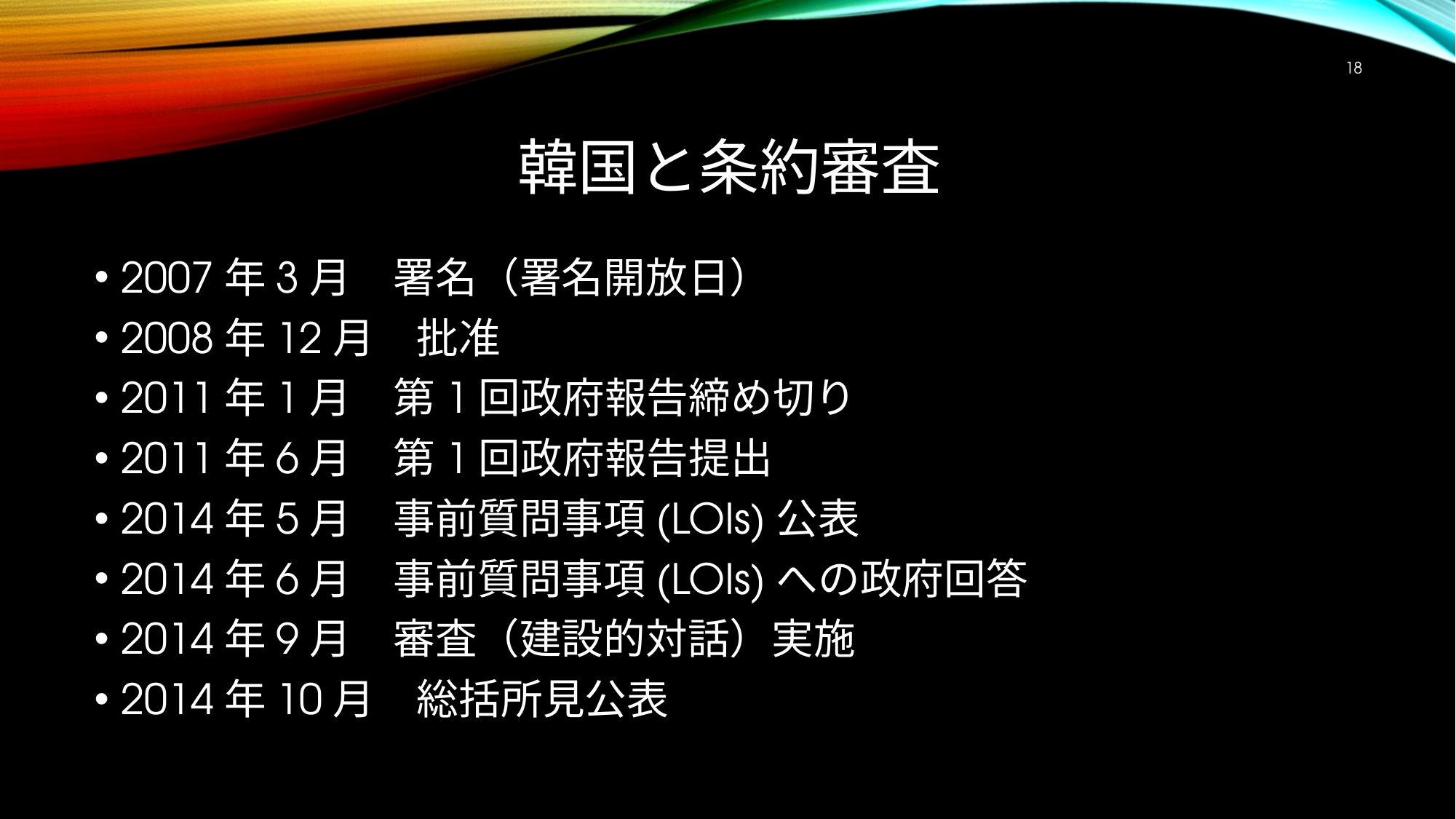

18
# 韓国と条約審査
2007年3月　署名（署名開放日）
2008年12月　批准
2011年1月　第1回政府報告締め切り
2011年6月　第1回政府報告提出
2014年5月　事前質問事項(LOIs)公表
2014年6月　事前質問事項(LOIs)への政府回答
2014年9月　審査（建設的対話）実施
2014年10月　総括所見公表